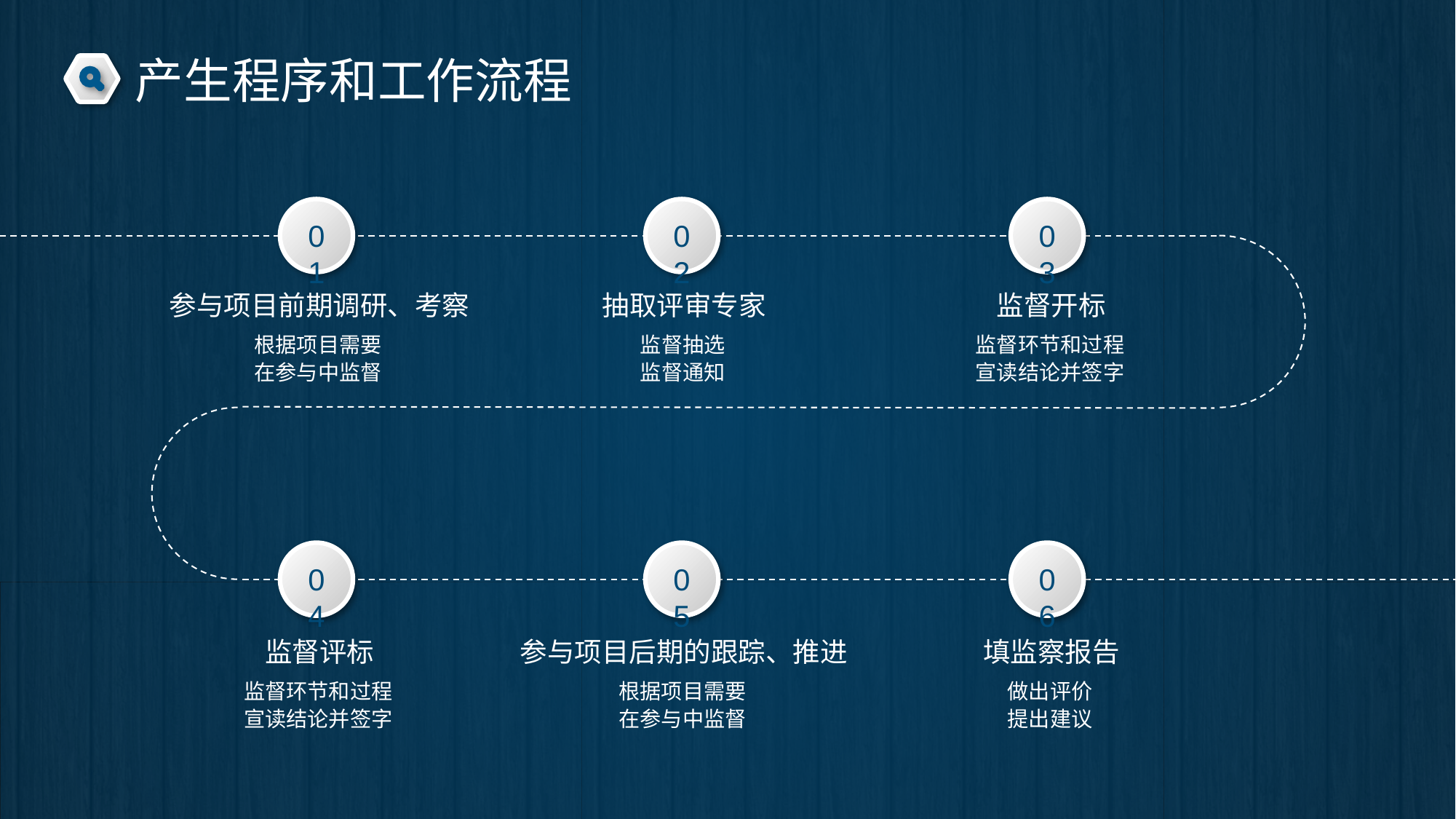

产生程序和工作流程

01
02
03

参与项目前期调研、考察
抽取评审专家
监督开标
根据项目需要
在参与中监督
监督抽选
监督通知
监督环节和过程
宣读结论并签字

04
05
06
监督评标
参与项目后期的跟踪、推进
填监察报告
监督环节和过程
宣读结论并签字
根据项目需要
在参与中监督
做出评价
提出建议